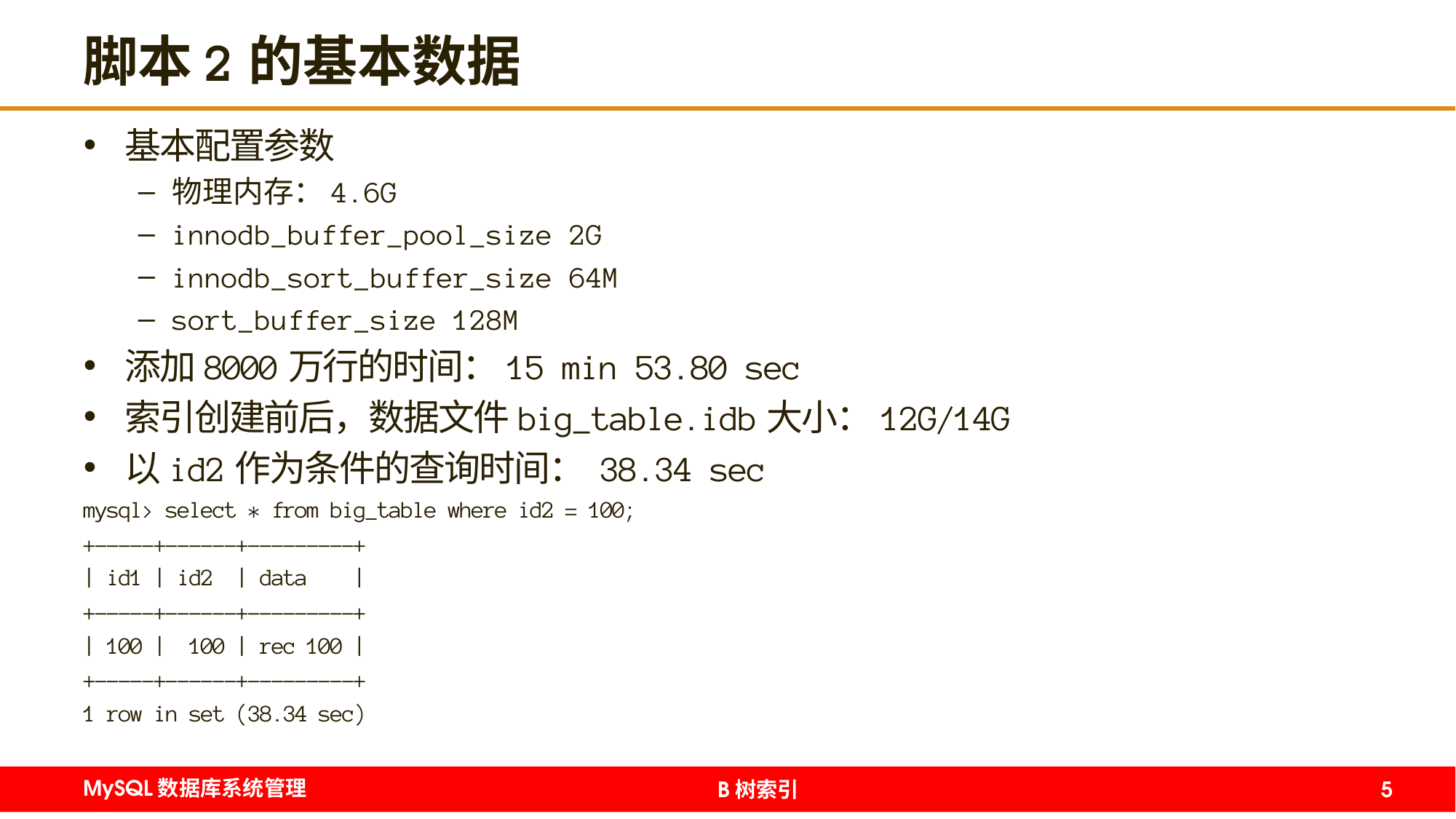

# 脚本2的基本数据
基本配置参数
物理内存：4.6G
innodb_buffer_pool_size 2G
innodb_sort_buffer_size 64M
sort_buffer_size 128M
添加8000万行的时间：15 min 53.80 sec
索引创建前后，数据文件big_table.idb大小：12G/14G
以id2作为条件的查询时间： 38.34 sec
mysql> select * from big_table where id2 = 100;
+-----+------+---------+
| id1 | id2  | data    |
+-----+------+---------+
| 100 |  100 | rec 100 |
+-----+------+---------+
1 row in set (38.34 sec)